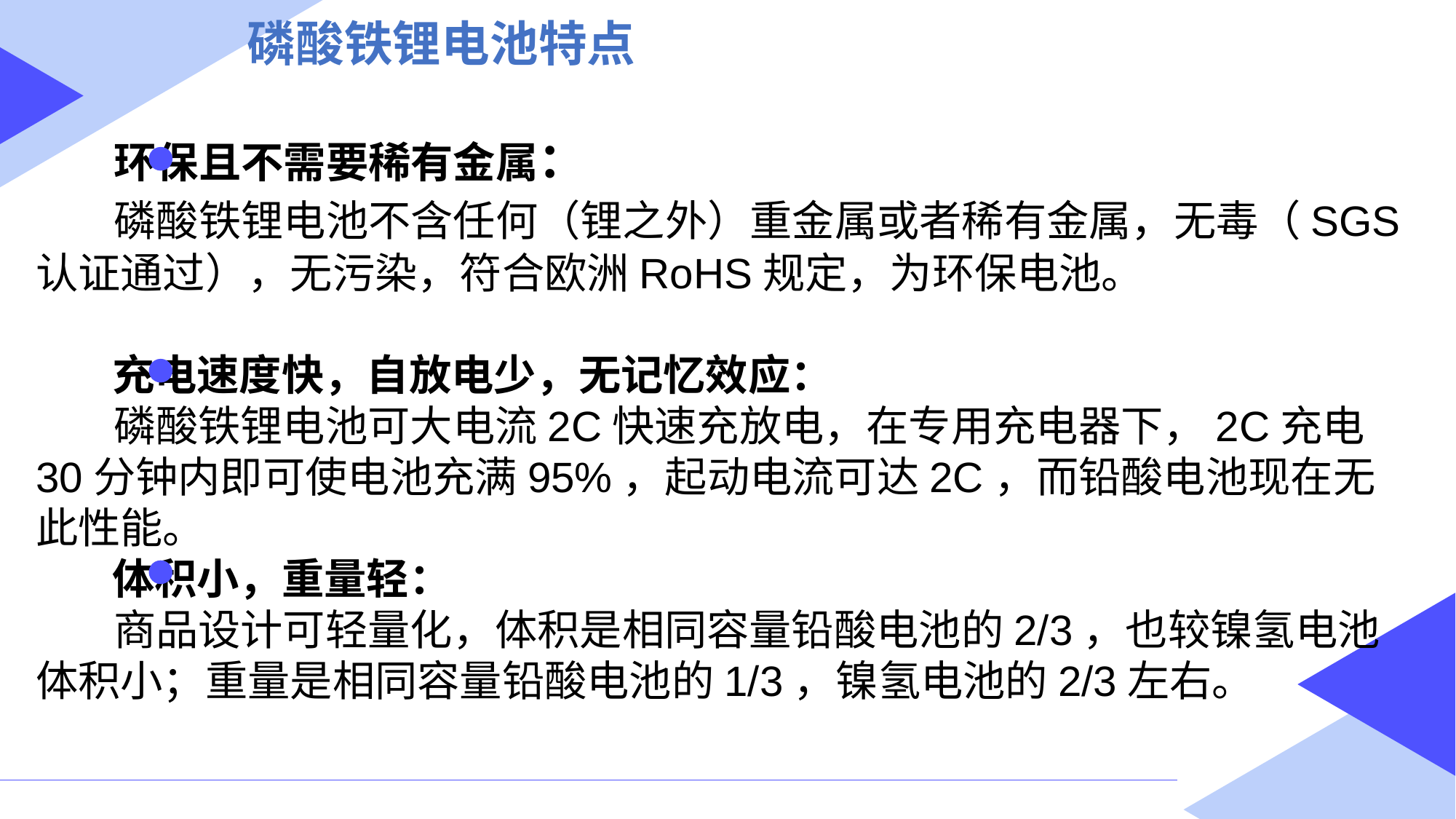

磷酸铁锂电池特点

      环保且不需要稀有金属：
      磷酸铁锂电池不含任何（锂之外）重金属或者稀有金属，无毒（SGS认证通过），无污染，符合欧洲RoHS规定，为环保电池。

       充电速度快，自放电少，无记忆效应：
       磷酸铁锂电池可大电流2C快速充放电，在专用充电器下，2C充电30分钟内即可使电池充满95%，起动电流可达2C，而铅酸电池现在无此性能。
       体积小，重量轻：
       商品设计可轻量化，体积是相同容量铅酸电池的2/3，也较镍氢电池体积小；重量是相同容量铅酸电池的1/3，镍氢电池的2/3左右。

11